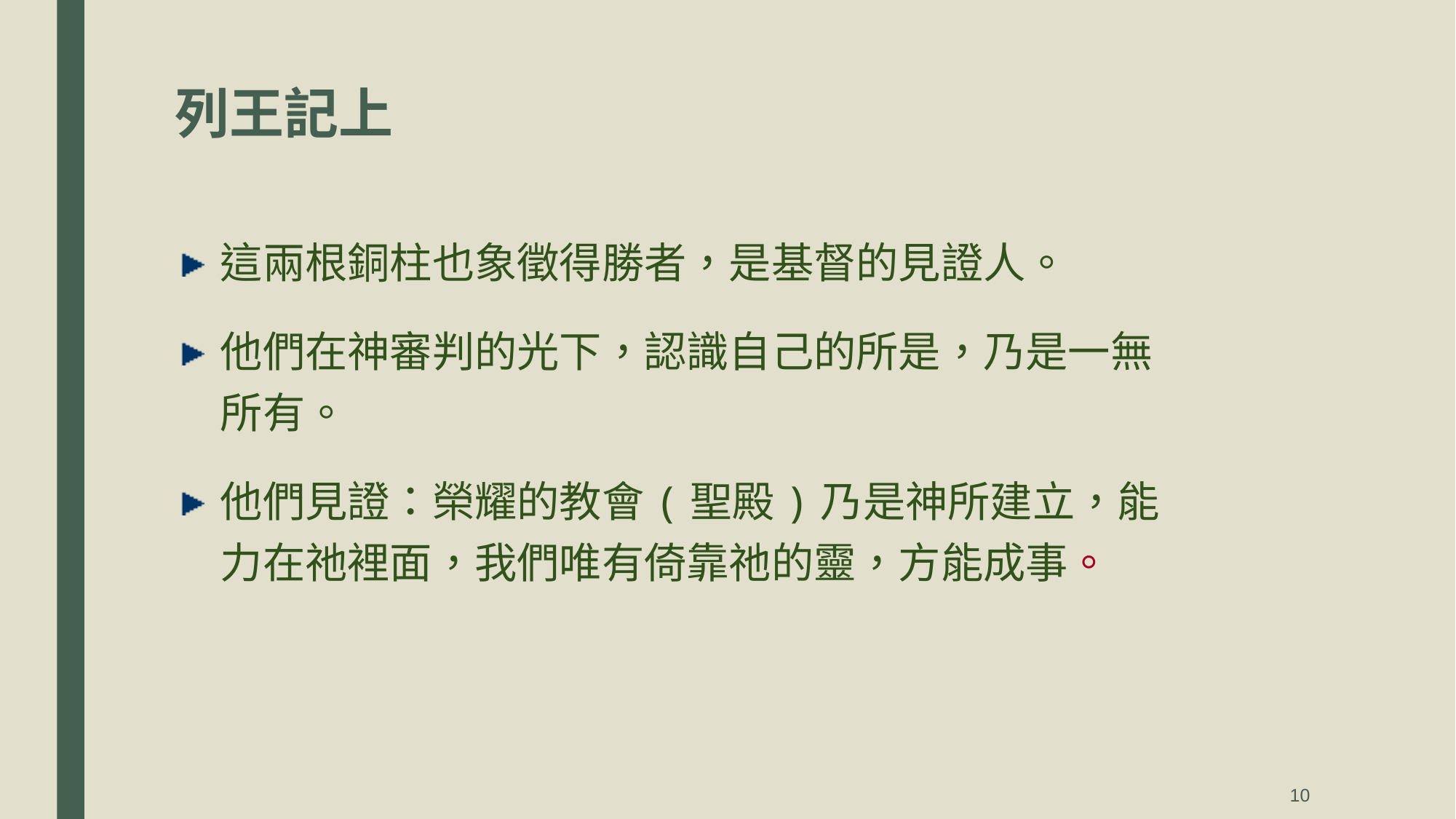

# 列王記上
這兩根銅柱也象徵得勝者，是基督的見證人。
他們在神審判的光下，認識自己的所是，乃是一無所有。
他們見證：榮耀的教會(聖殿)乃是神所建立，能力在祂裡面，我們唯有倚靠祂的靈，方能成事。

10